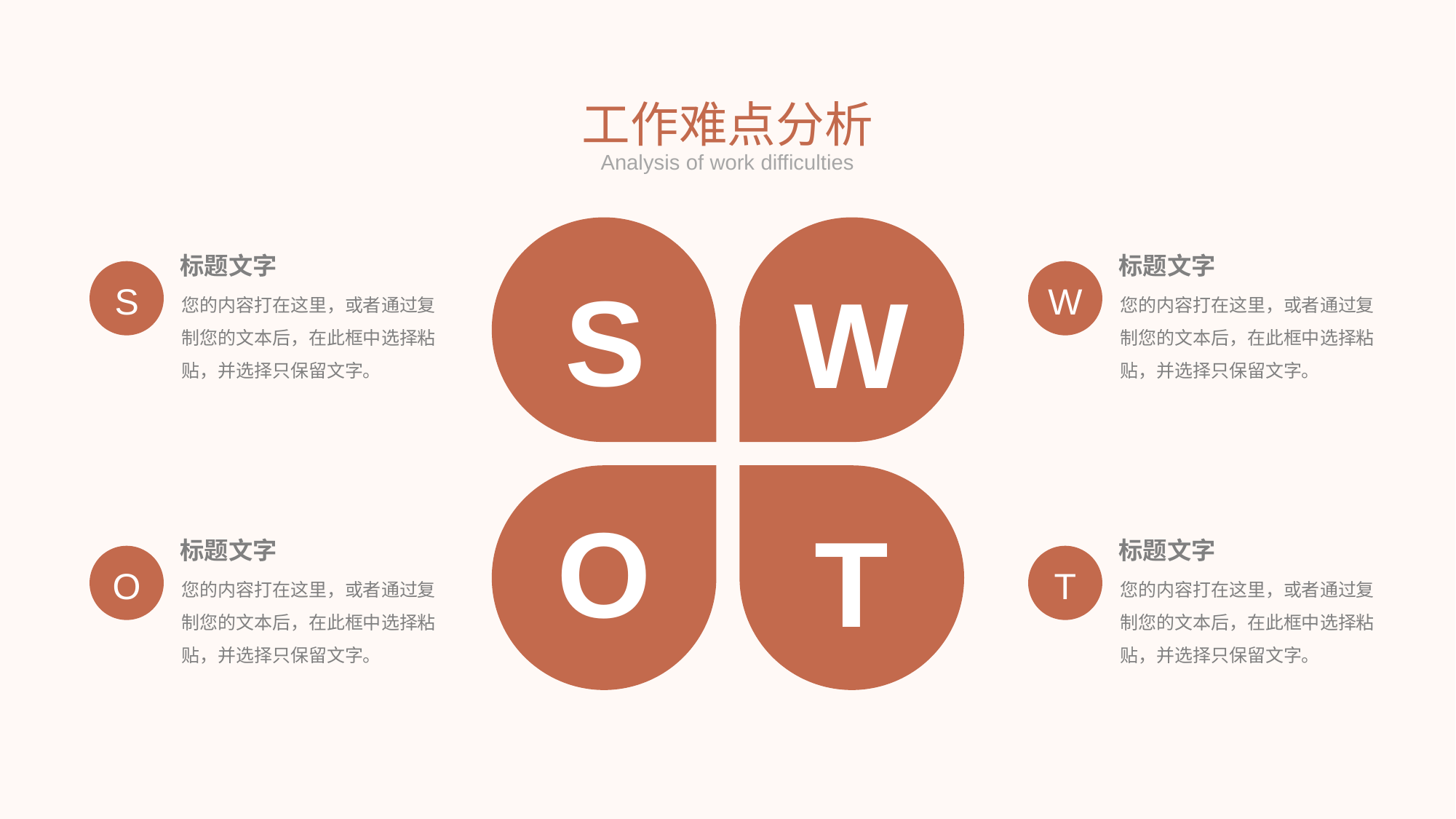

工作难点分析
Analysis of work difficulties

标题文字
标题文字
S

W
S
W
您的内容打在这里，或者通过复制您的文本后，在此框中选择粘贴，并选择只保留文字。
您的内容打在这里，或者通过复制您的文本后，在此框中选择粘贴，并选择只保留文字。

O
T
标题文字
标题文字

O
T
您的内容打在这里，或者通过复制您的文本后，在此框中选择粘贴，并选择只保留文字。
您的内容打在这里，或者通过复制您的文本后，在此框中选择粘贴，并选择只保留文字。